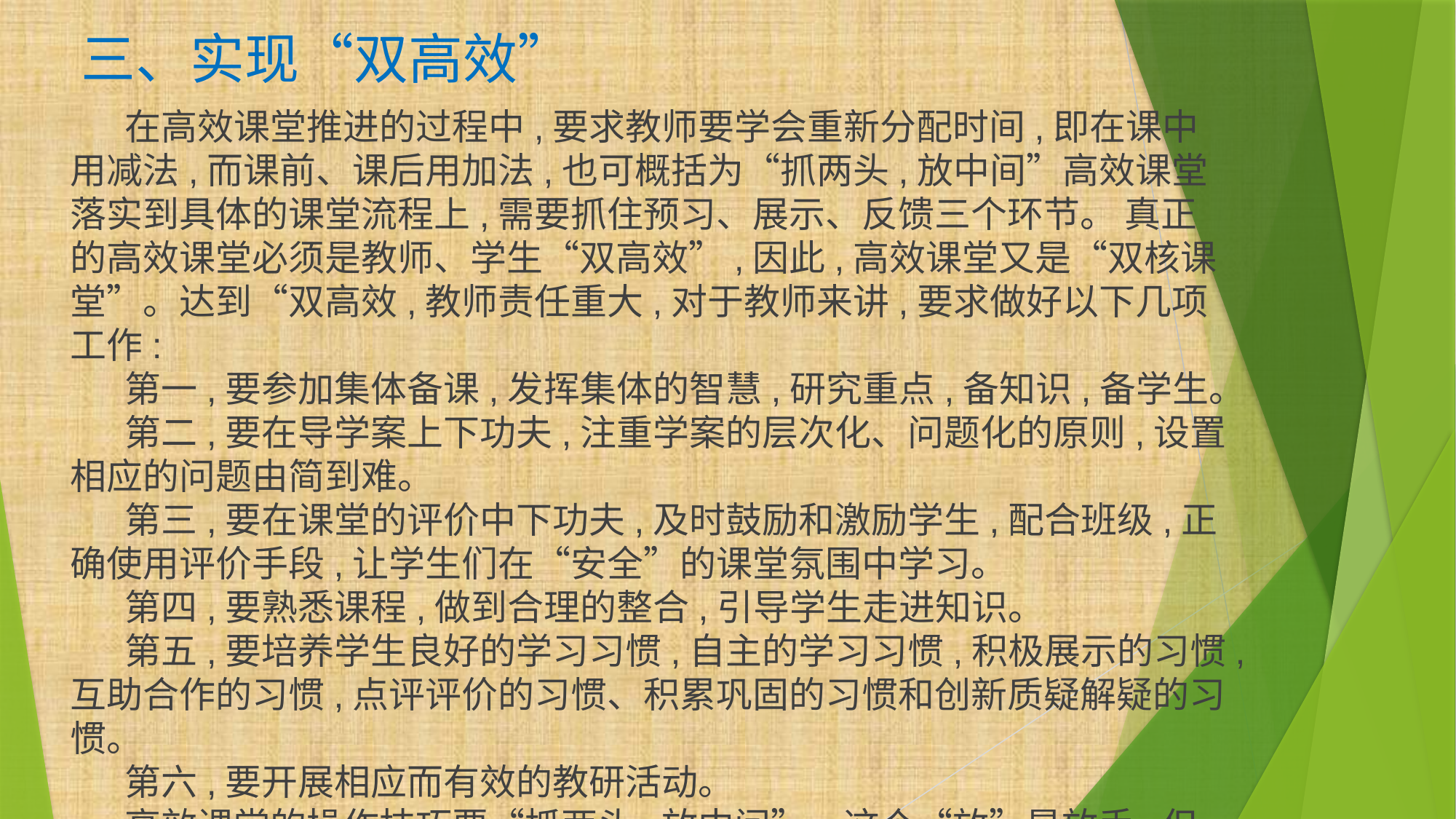

# 三、实现“双高效”
在高效课堂推进的过程中,要求教师要学会重新分配时间,即在课中用减法,而课前、课后用加法,也可概括为“抓两头,放中间”高效课堂落实到具体的课堂流程上,需要抓住预习、展示、反馈三个环节。 真正的高效课堂必须是教师、学生“双高效”,因此,高效课堂又是“双核课堂”。达到“双高效,教师责任重大,对于教师来讲,要求做好以下几项工作:
第一,要参加集体备课,发挥集体的智慧,研究重点,备知识,备学生。
第二,要在导学案上下功夫,注重学案的层次化、问题化的原则,设置相应的问题由简到难。
第三,要在课堂的评价中下功夫,及时鼓励和激励学生,配合班级,正确使用评价手段,让学生们在“安全”的课堂氛围中学习。
第四,要熟悉课程,做到合理的整合,引导学生走进知识。
第五,要培养学生良好的学习习惯,自主的学习习惯,积极展示的习惯,互助合作的习惯,点评评价的习惯、积累巩固的习惯和创新质疑解疑的习惯。
第六,要开展相应而有效的教研活动。
高效课堂的操作技巧要“抓两头,放中间”。这个“放”是放手,但放手不是“放弃”,而是“把学习交给学生,把责任留给自己”。